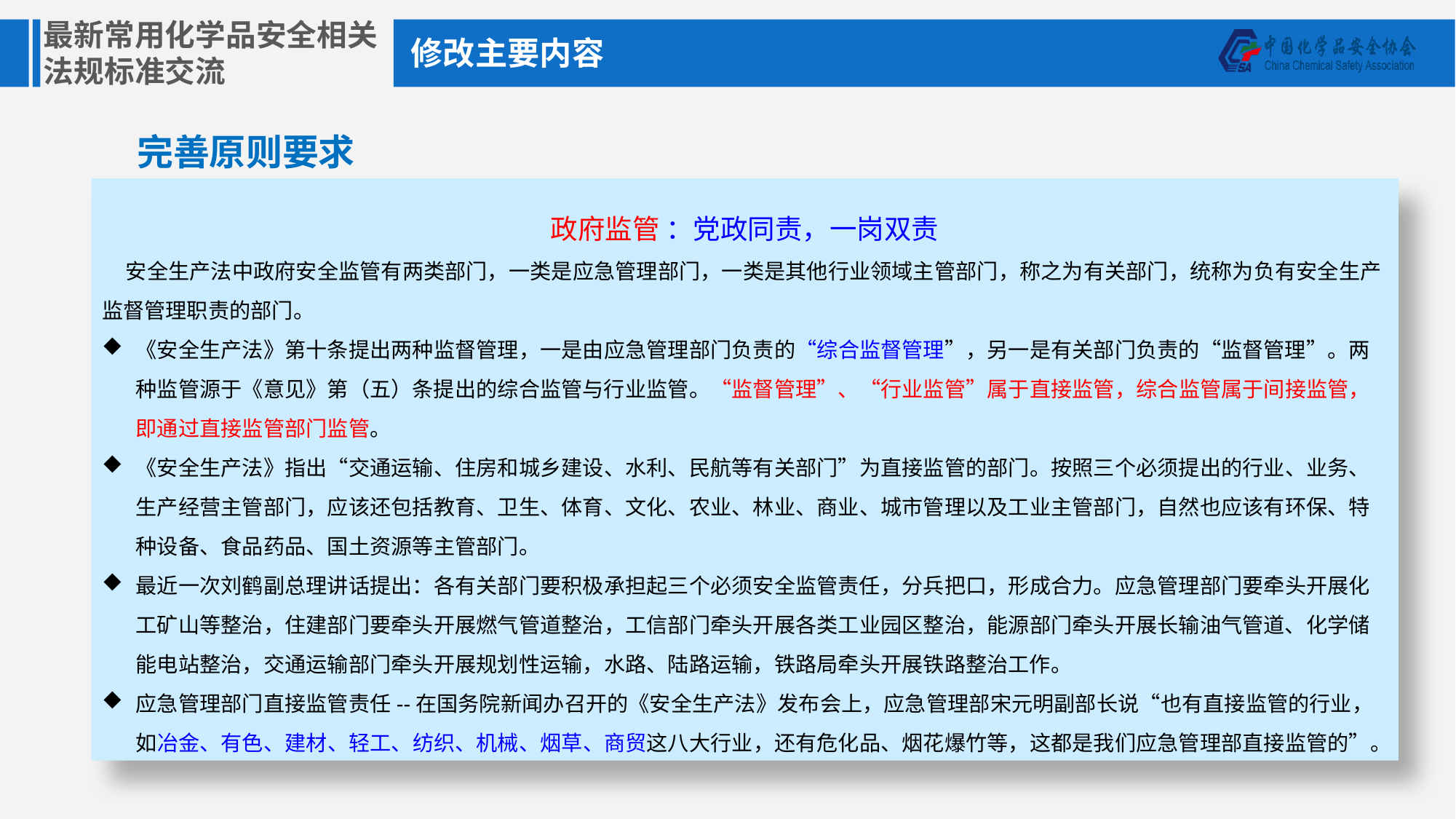

修改主要内容
完善原则要求
政府监管 ：党政同责，一岗双责
    安全生产法中政府安全监管有两类部门，一类是应急管理部门，一类是其他行业领域主管部门，称之为有关部门，统称为负有安全生产监督管理职责的部门。
《安全生产法》第十条提出两种监督管理，一是由应急管理部门负责的“综合监督管理”，另一是有关部门负责的“监督管理”。两种监管源于《意见》第（五）条提出的综合监管与行业监管。“监督管理”、“行业监管”属于直接监管，综合监管属于间接监管，即通过直接监管部门监管。
《安全生产法》指出“交通运输、住房和城乡建设、水利、民航等有关部门”为直接监管的部门。按照三个必须提出的行业、业务、生产经营主管部门，应该还包括教育、卫生、体育、文化、农业、林业、商业、城市管理以及工业主管部门，自然也应该有环保、特种设备、食品药品、国土资源等主管部门。
最近一次刘鹤副总理讲话提出：各有关部门要积极承担起三个必须安全监管责任，分兵把口，形成合力。应急管理部门要牵头开展化工矿山等整治，住建部门要牵头开展燃气管道整治，工信部门牵头开展各类工业园区整治，能源部门牵头开展长输油气管道、化学储能电站整治，交通运输部门牵头开展规划性运输，水路、陆路运输，铁路局牵头开展铁路整治工作。
应急管理部门直接监管责任--在国务院新闻办召开的《安全生产法》发布会上，应急管理部宋元明副部长说“也有直接监管的行业，如冶金、有色、建材、轻工、纺织、机械、烟草、商贸这八大行业，还有危化品、烟花爆竹等，这都是我们应急管理部直接监管的”。